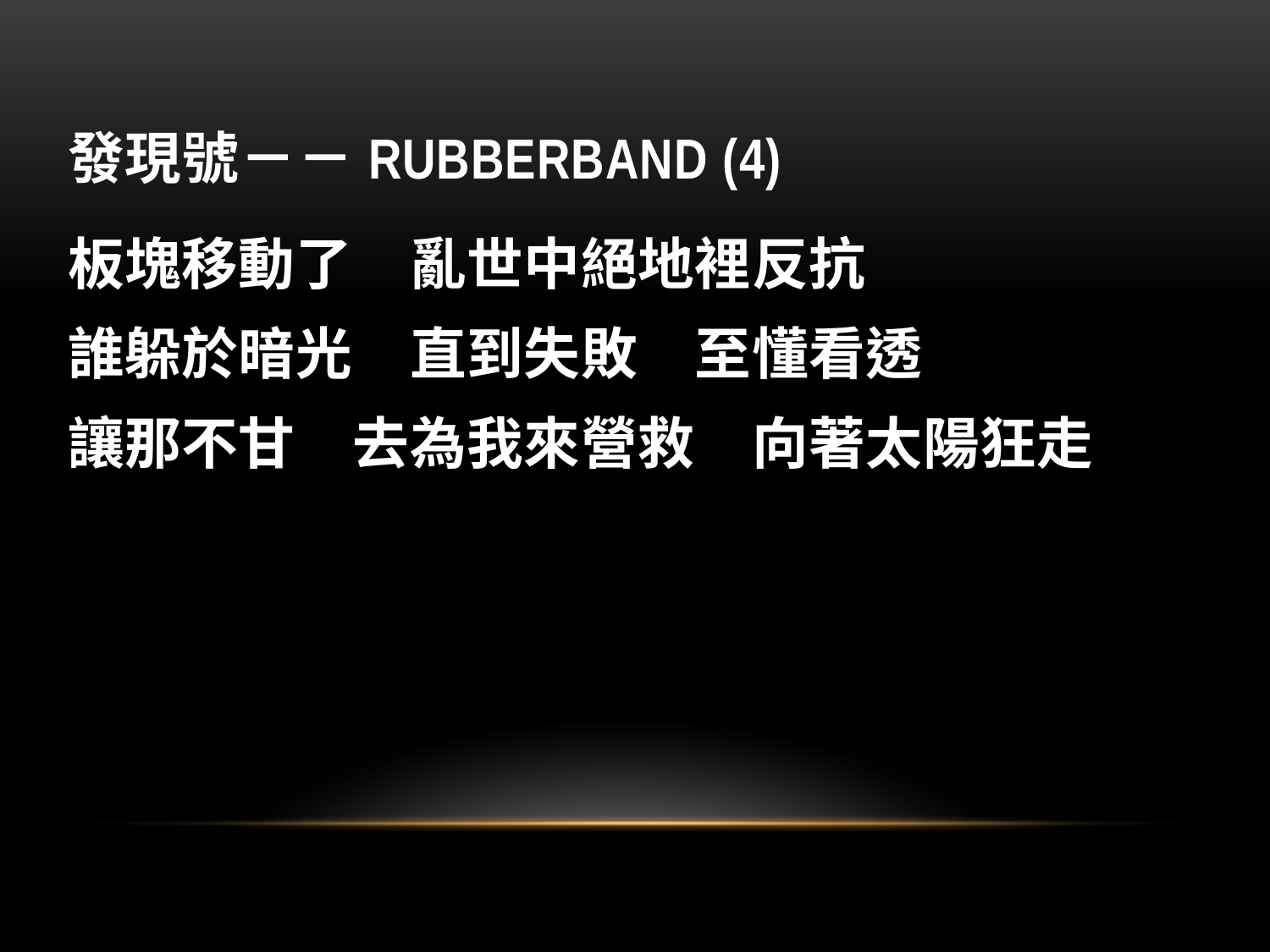

# 發現號－－RubberBand (4)
板塊移動了　亂世中絕地裡反抗
誰躲於暗光　直到失敗　至懂看透
讓那不甘　去為我來營救　向著太陽狂走